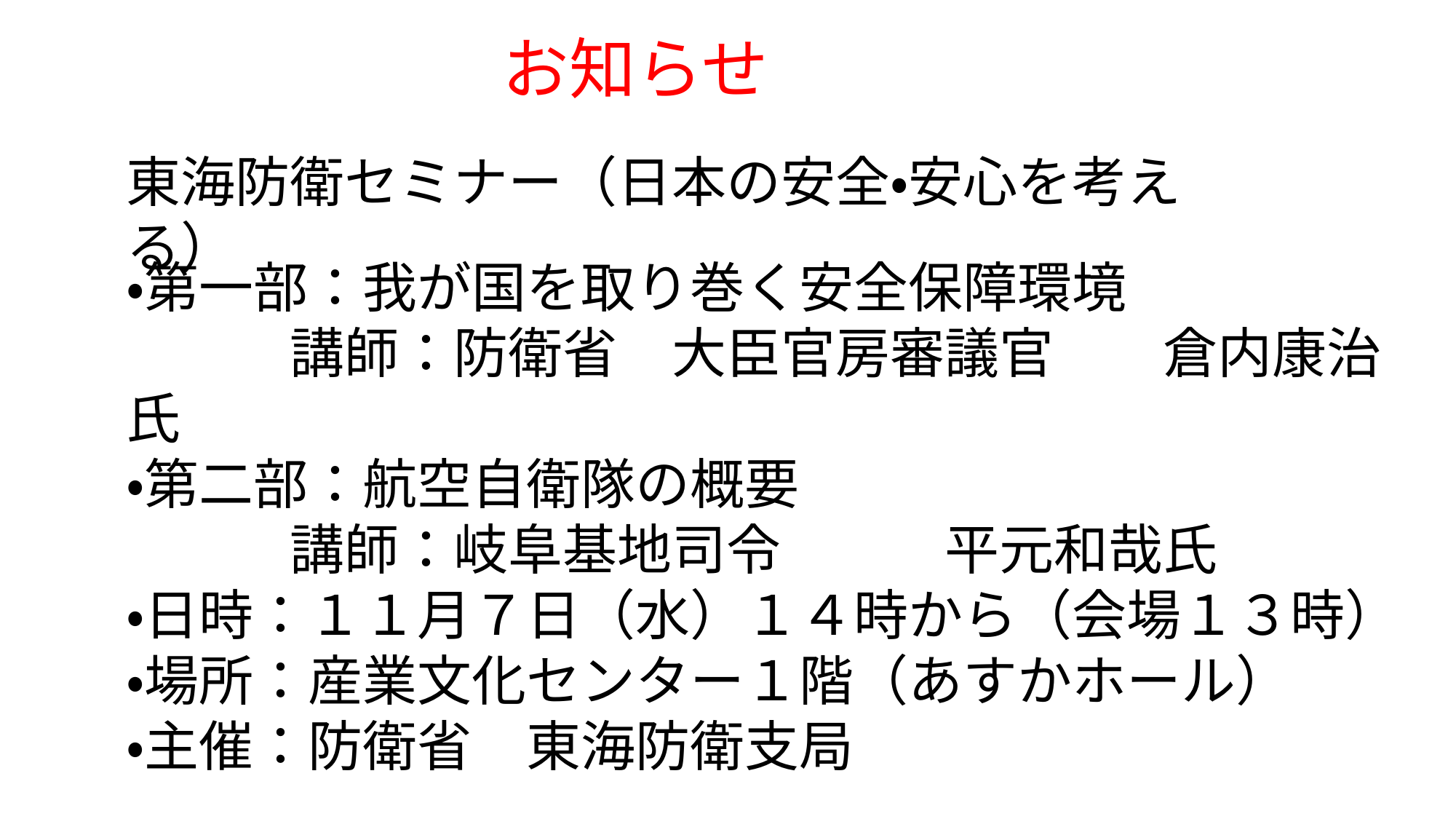

お知らせ
東海防衛セミナー（日本の安全・安心を考える）
・第一部：我が国を取り巻く安全保障環境
　　　講師：防衛省　大臣官房審議官　　倉内康治氏
・第二部：航空自衛隊の概要
　　　講師：岐阜基地司令　　　平元和哉氏
・日時：１１月７日（水）１４時から（会場１３時）
・場所：産業文化センター１階（あすかホール）
・主催：防衛省　東海防衛支局